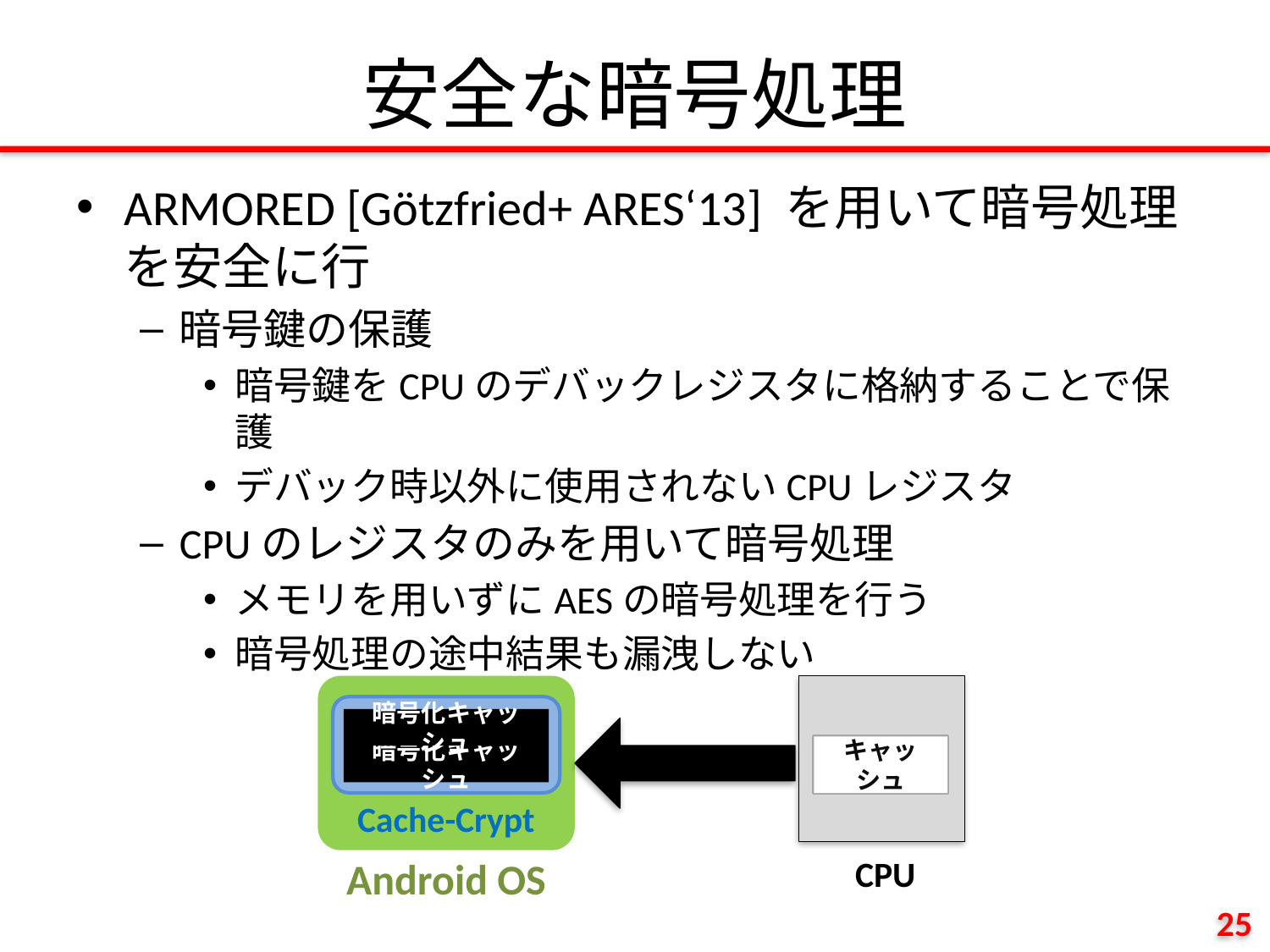

# 安全な暗号処理
ARMORED [Götzfried+ ARES‘13] を用いて暗号処理を安全に行
暗号鍵の保護
暗号鍵をCPUのデバックレジスタに格納することで保護
デバック時以外に使用されないCPUレジスタ
CPUのレジスタのみを用いて暗号処理
メモリを用いずにAESの暗号処理を行う
暗号処理の途中結果も漏洩しない

Cache-Crypt
暗号化キャッシュ
暗号化キャッシュ
Android OS

CPU

暗号化
キャッシュ